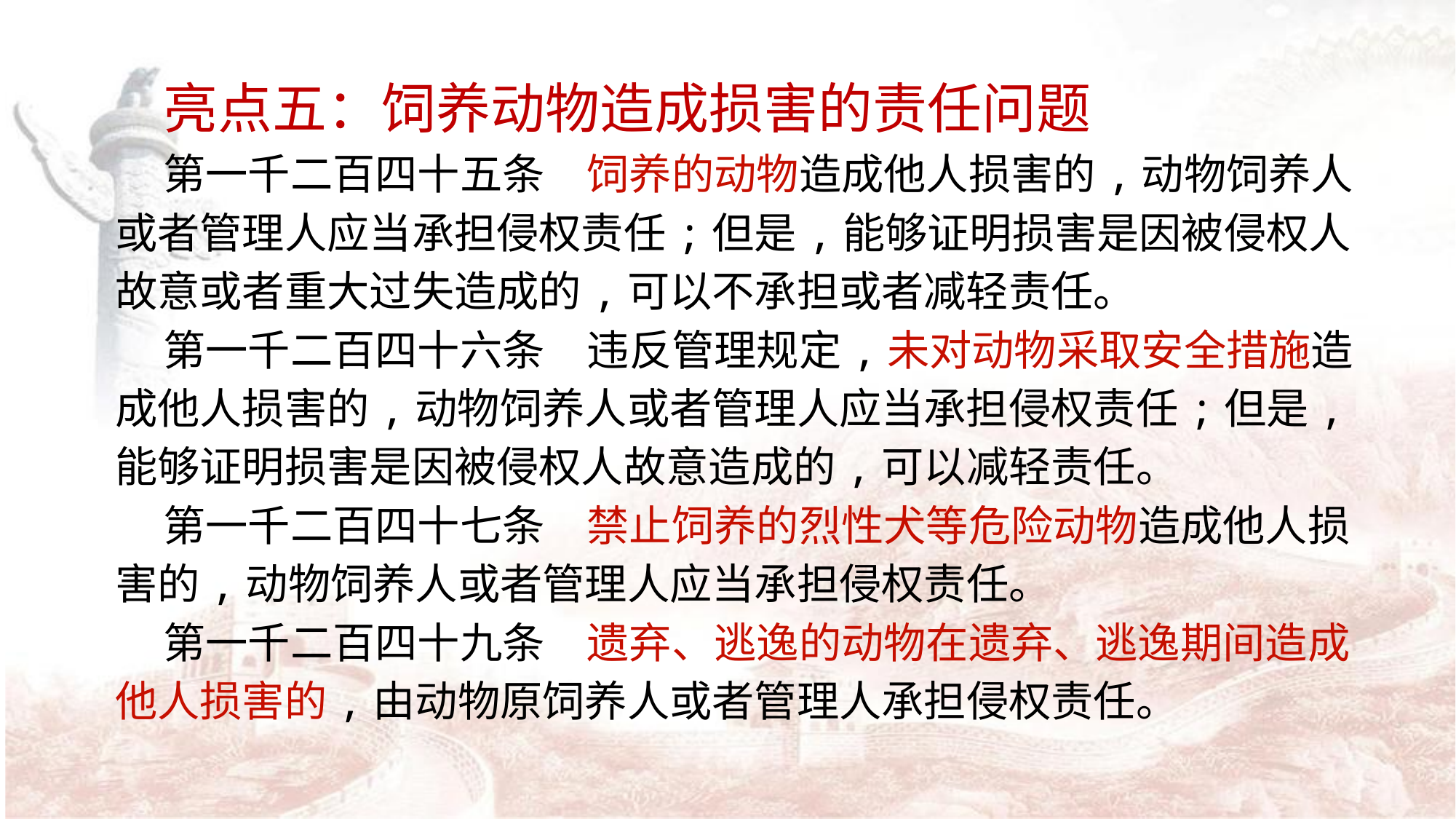

亮点五：饲养动物造成损害的责任问题
    第一千二百四十五条　饲养的动物造成他人损害的,动物饲养人或者管理人应当承担侵权责任;但是,能够证明损害是因被侵权人故意或者重大过失造成的,可以不承担或者减轻责任。
    第一千二百四十六条　违反管理规定,未对动物采取安全措施造成他人损害的,动物饲养人或者管理人应当承担侵权责任;但是,能够证明损害是因被侵权人故意造成的,可以减轻责任。
    第一千二百四十七条　禁止饲养的烈性犬等危险动物造成他人损害的,动物饲养人或者管理人应当承担侵权责任。
    第一千二百四十九条　遗弃、逃逸的动物在遗弃、逃逸期间造成他人损害的,由动物原饲养人或者管理人承担侵权责任。